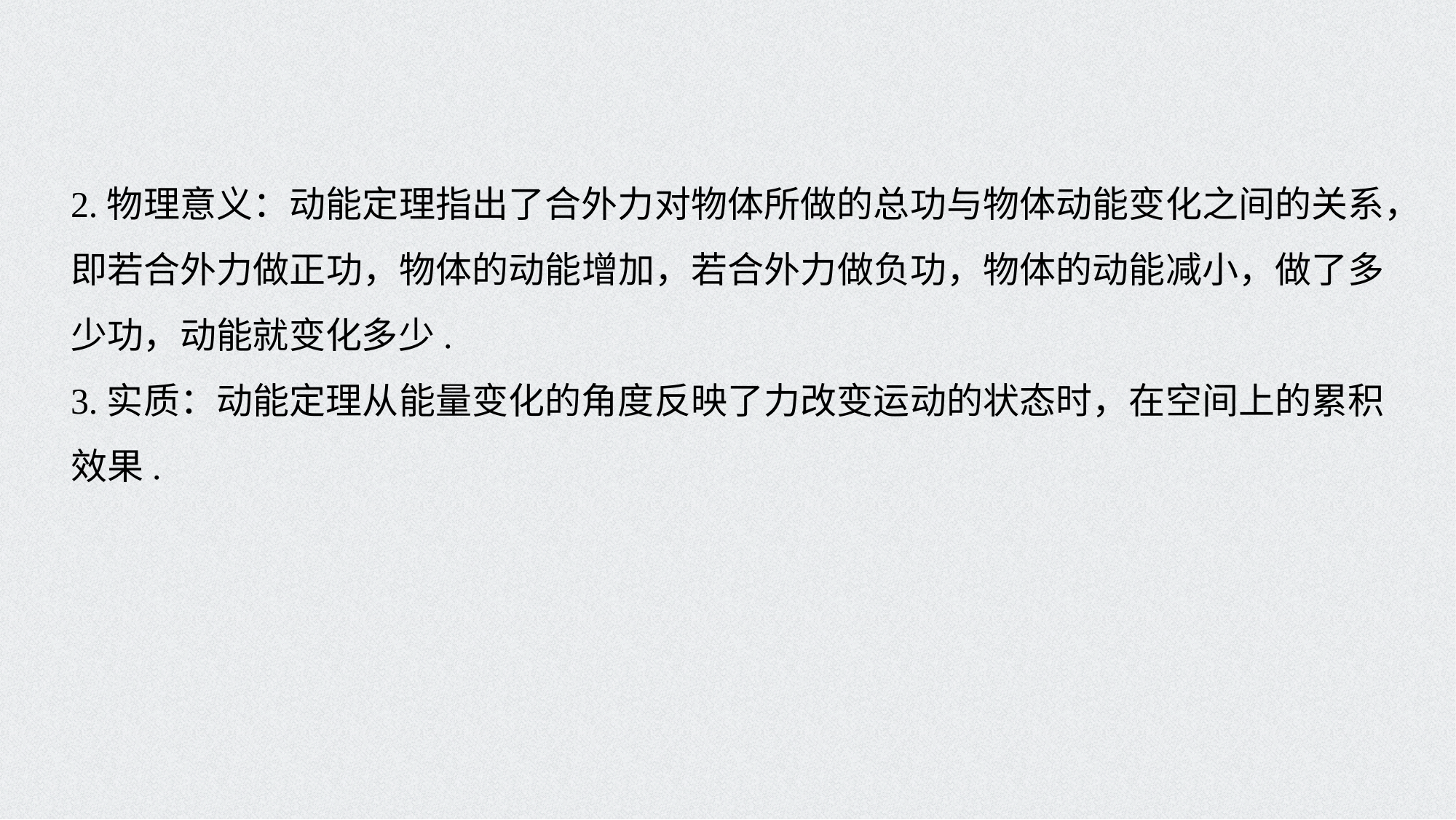

2.物理意义：动能定理指出了合外力对物体所做的总功与物体动能变化之间的关系，即若合外力做正功，物体的动能增加，若合外力做负功，物体的动能减小，做了多少功，动能就变化多少.
3.实质：动能定理从能量变化的角度反映了力改变运动的状态时，在空间上的累积效果.